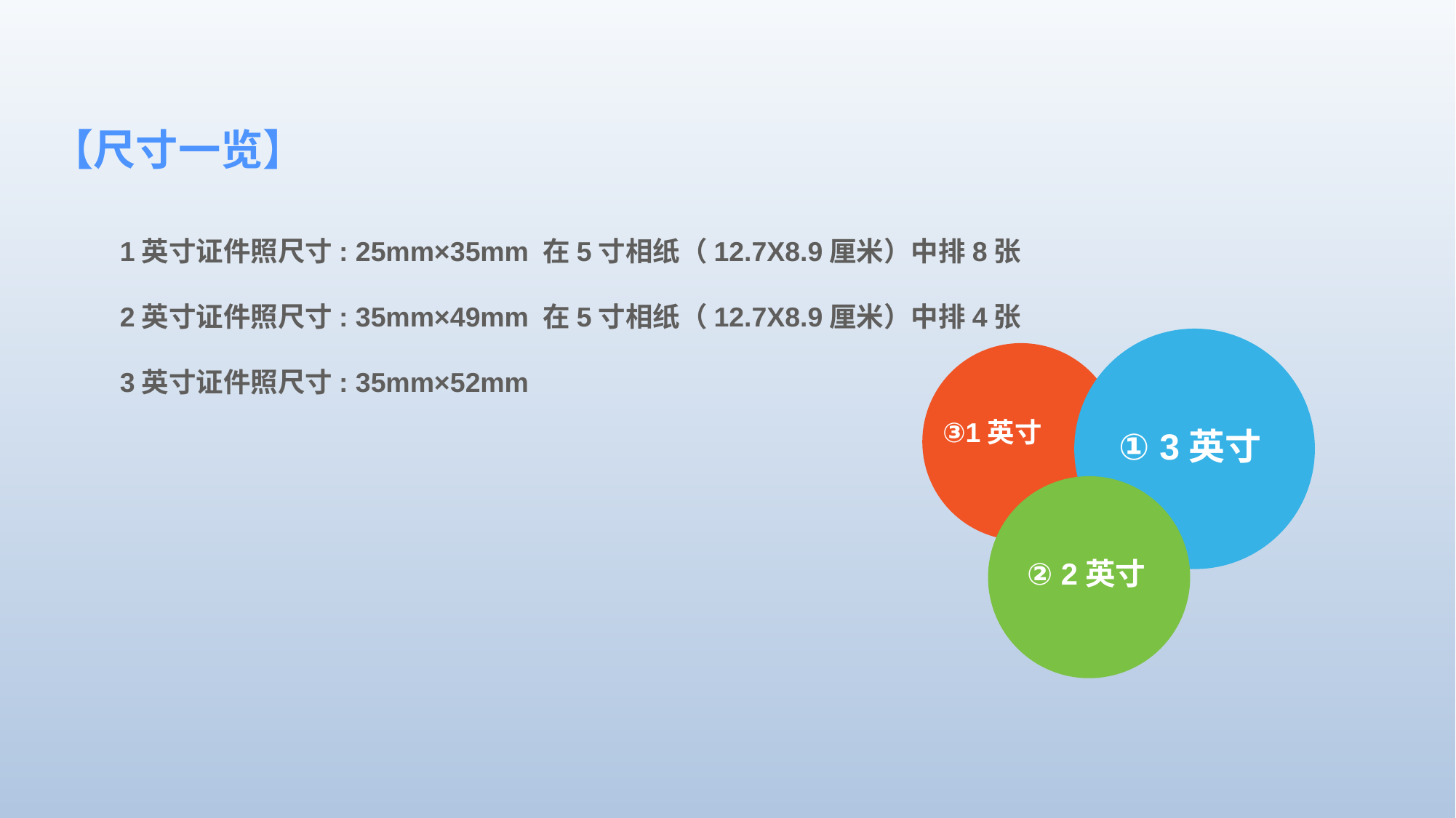

【尺寸一览】

1英寸证件照尺寸: 25mm×35mm 在5寸相纸（12.7X8.9厘米）中排8张

2英寸证件照尺寸: 35mm×49mm 在5寸相纸（12.7X8.9厘米）中排4张

3英寸证件照尺寸: 35mm×52mm

③1英寸
① 3英寸

② 2英寸